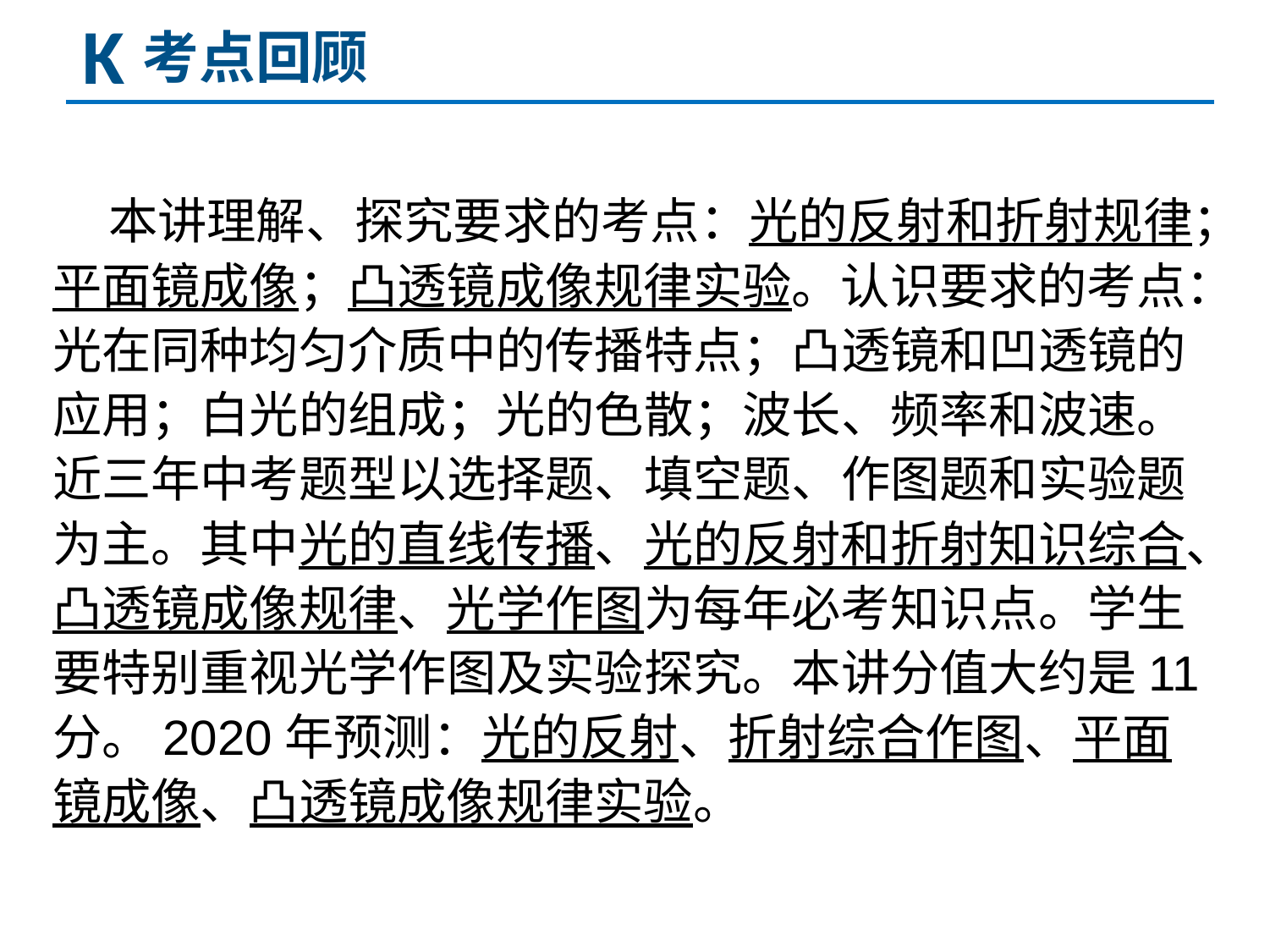

K
考点回顾
    本讲理解、探究要求的考点：光的反射和折射规律；平面镜成像；凸透镜成像规律实验。认识要求的考点：光在同种均匀介质中的传播特点；凸透镜和凹透镜的应用；白光的组成；光的色散；波长、频率和波速。近三年中考题型以选择题、填空题、作图题和实验题为主。其中光的直线传播、光的反射和折射知识综合、凸透镜成像规律、光学作图为每年必考知识点。学生要特别重视光学作图及实验探究。本讲分值大约是11分。2020年预测：光的反射、折射综合作图、平面镜成像、凸透镜成像规律实验。